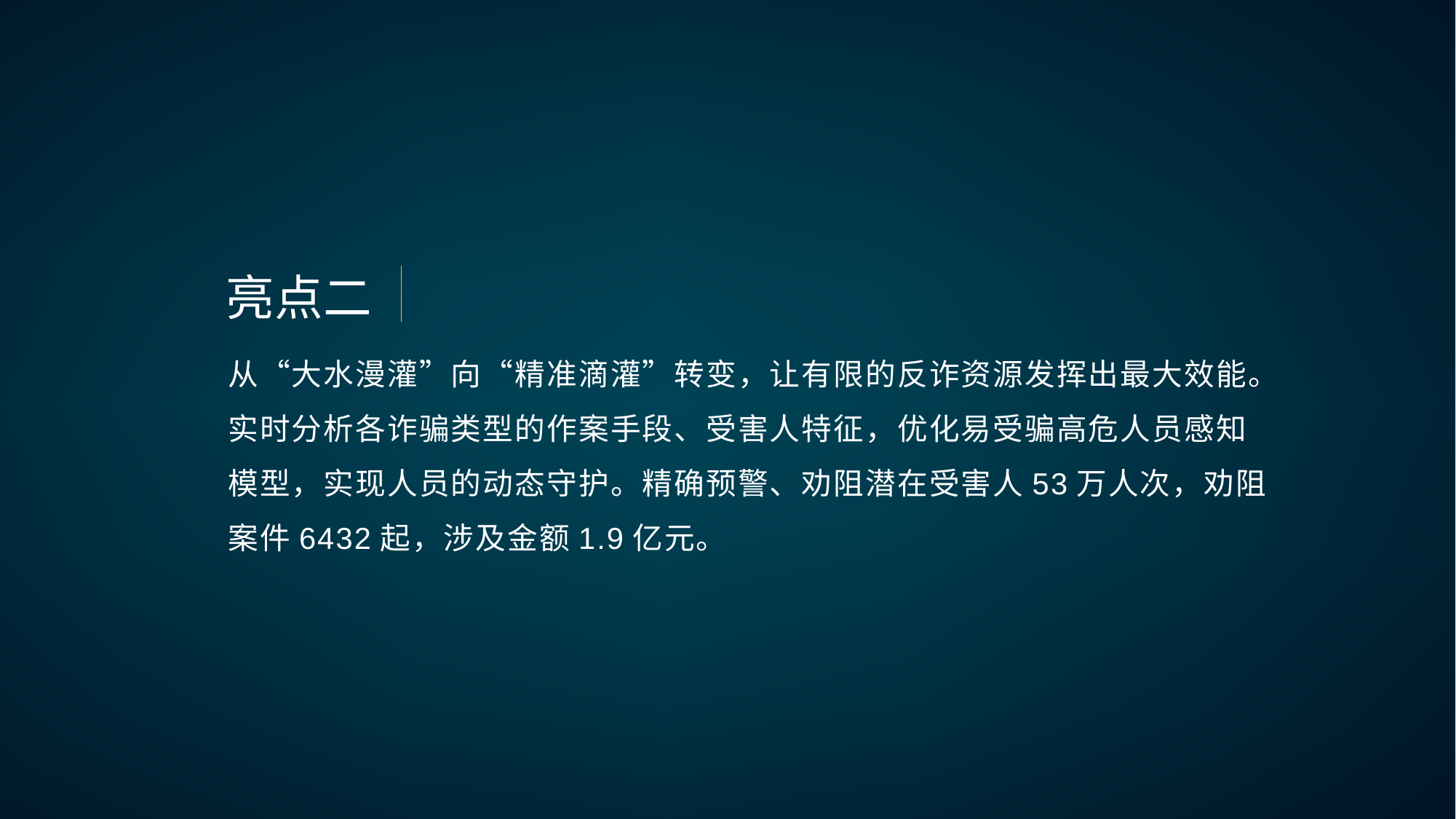

亮点二
从“大水漫灌”向“精准滴灌”转变，让有限的反诈资源发挥出最大效能。实时分析各诈骗类型的作案手段、受害人特征，优化易受骗高危人员感知模型，实现人员的动态守护。精确预警、劝阻潜在受害人53万人次，劝阻案件6432起，涉及金额1.9亿元。